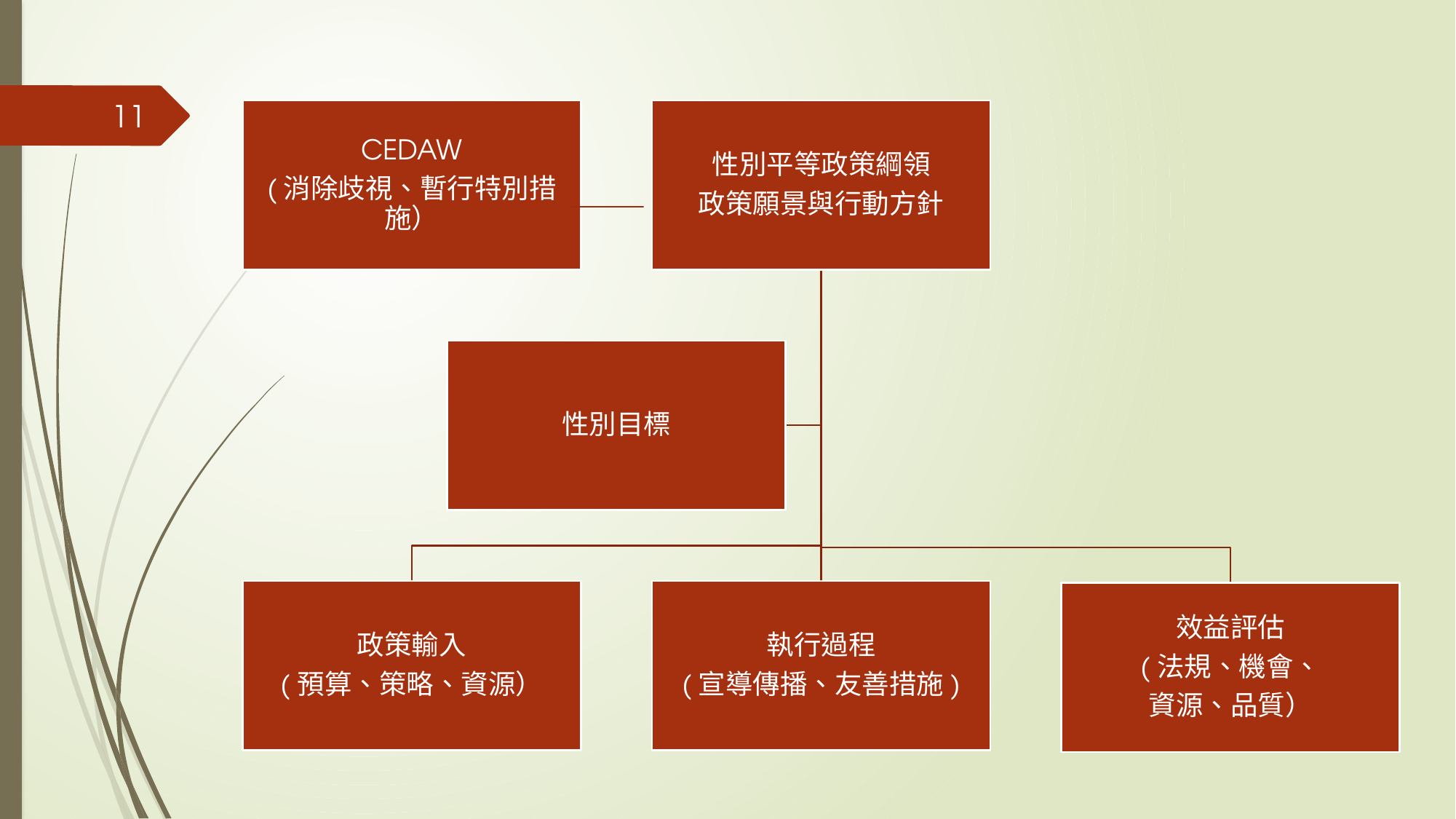

CEDAW
(消除歧視、暫行特別措施）
性別平等政策綱領
政策願景與行動方針
政策輸入
(預算、策略、資源）
執行過程
(宣導傳播、友善措施)
效益評估
(法規、機會、
資源、品質）
性別目標
11